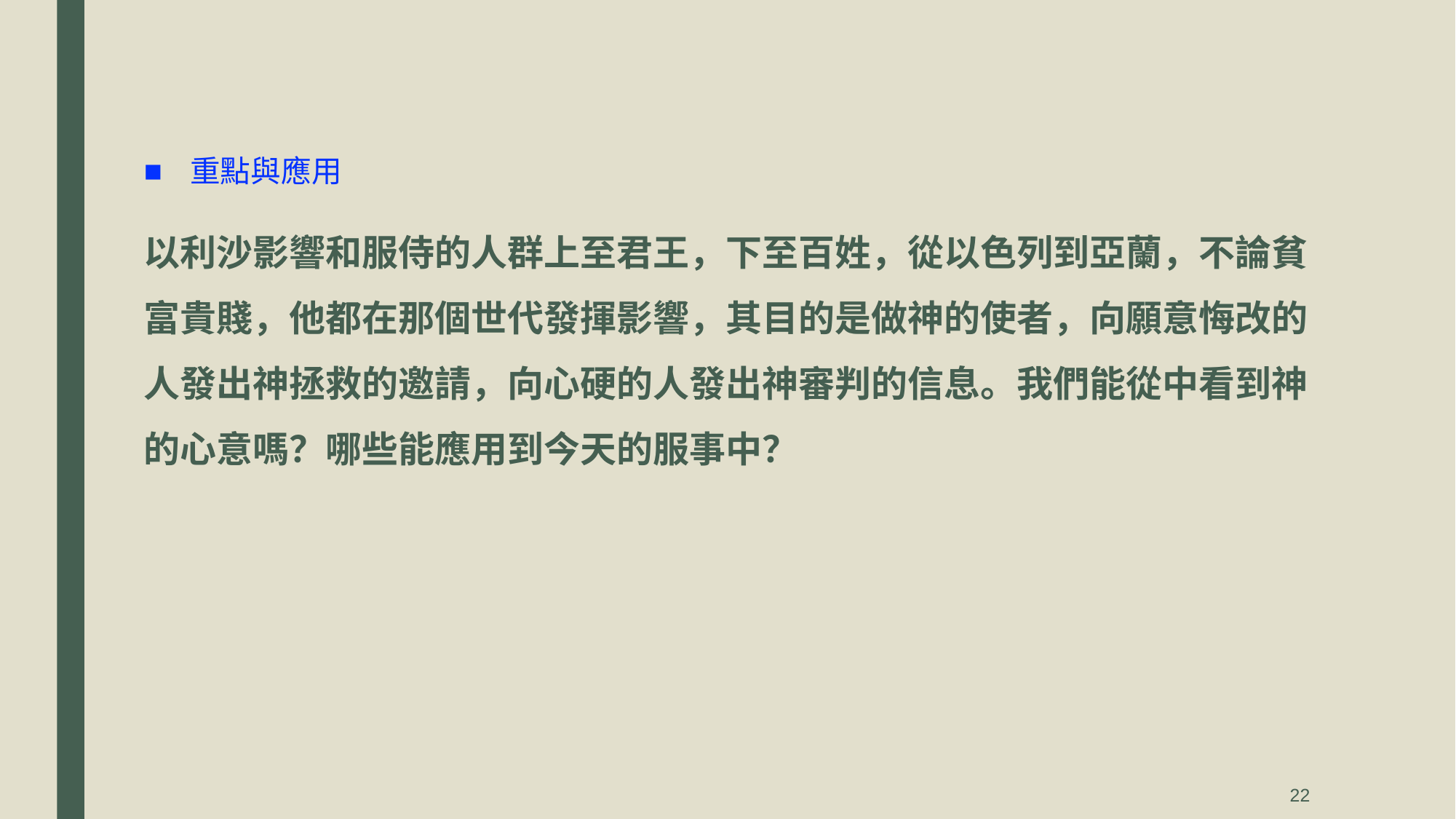

重點與應用
以利沙影響和服侍的人群上至君王，下至百姓，從以色列到亞蘭，不論貧富貴賤，他都在那個世代發揮影響，其目的是做神的使者，向願意悔改的人發出神拯救的邀請，向心硬的人發出神審判的信息。我們能從中看到神的心意嗎？哪些能應用到今天的服事中？

22